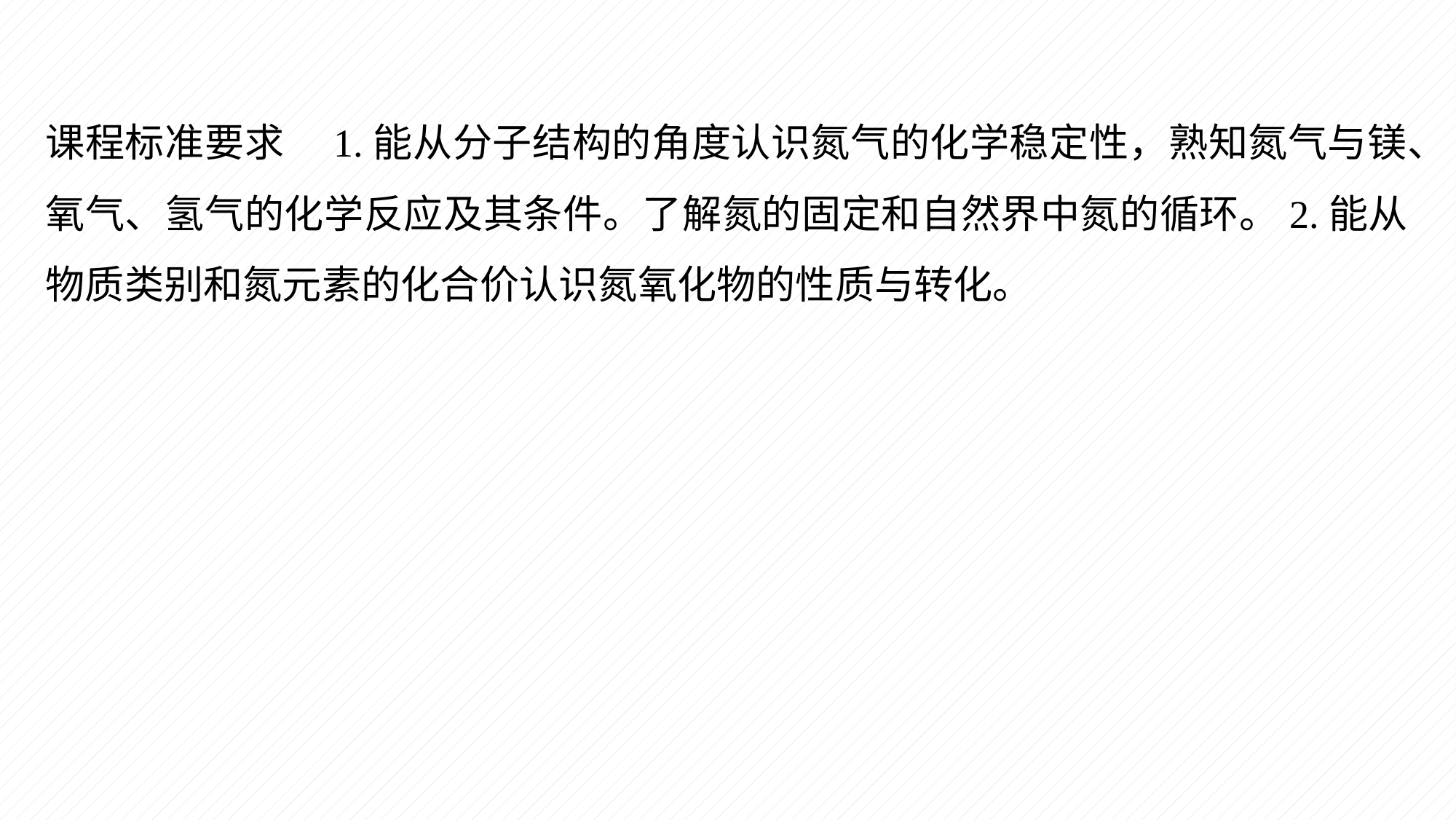

课程标准要求　1.能从分子结构的角度认识氮气的化学稳定性，熟知氮气与镁、氧气、氢气的化学反应及其条件。了解氮的固定和自然界中氮的循环。2.能从物质类别和氮元素的化合价认识氮氧化物的性质与转化。